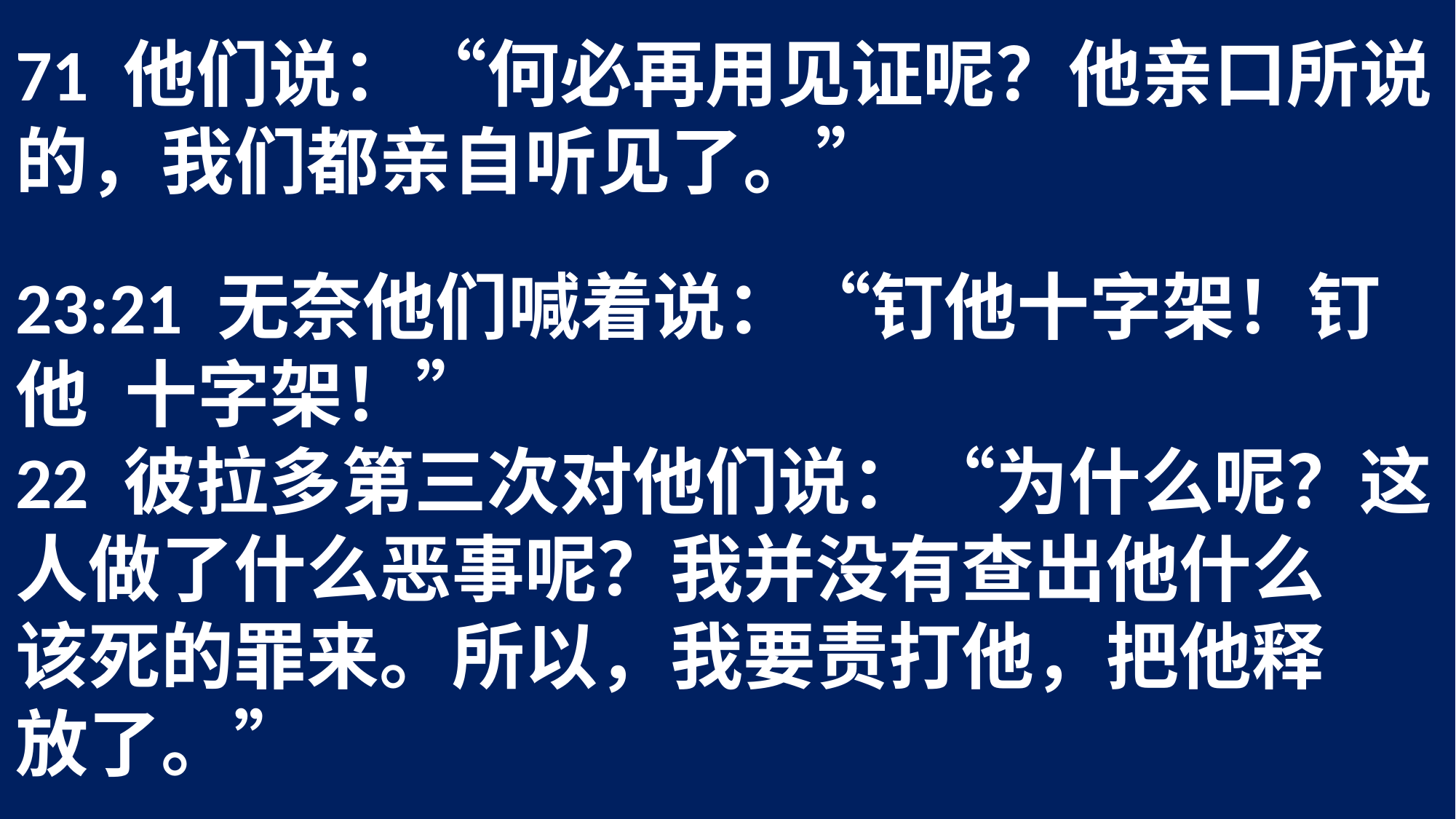

71 他们说：“何必再用见证呢？他亲口所说	的，我们都亲自听见了。”

23:21 无奈他们喊着说：“钉他十字架！钉他	十字架！”
22 彼拉多第三次对他们说：“为什么呢？这	人做了什么恶事呢？我并没有查出他什么	该死的罪来。所以，我要责打他，把他释	放了。”